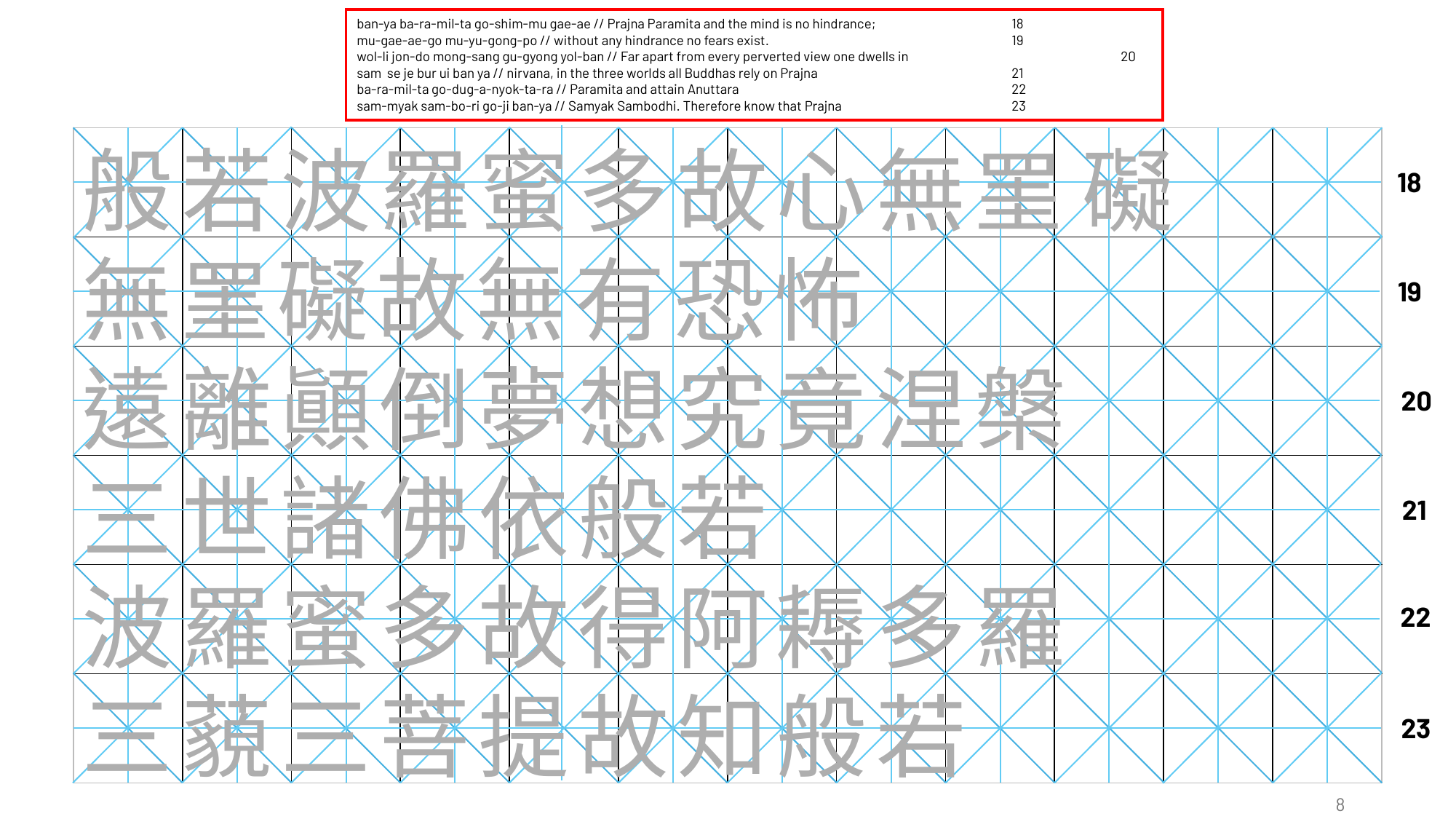

ban-ya ba-ra-mil-ta go-shim-mu gae-ae // Prajna Paramita and the mind is no hindrance;		18
mu-gae-ae-go mu-yu-gong-po // without any hindrance no fears exist.			19
wol-li jon-do mong-sang gu-gyong yol-ban // Far apart from every perverted view one dwells in		20
sam  se je bur ui ban ya // nirvana, in the three worlds all Buddhas rely on Prajna		21
ba-ra-mil-ta go-dug-a-nyok-ta-ra // Paramita and attain Anuttara			22
sam-myak sam-bo-ri go-ji ban-ya // Samyak Sambodhi. Therefore know that Prajna		23
|  |  |  |  |  |  |  |  |  |  |  |  |
| --- | --- | --- | --- | --- | --- | --- | --- | --- | --- | --- | --- |
|  |  |  |  |  |  |  |  |  |  |  |  |
|  |  |  |  |  |  |  |  |  |  |  |  |
|  |  |  |  |  |  |  |  |  |  |  |  |
|  |  |  |  |  |  |  |  |  |  |  |  |
|  |  |  |  |  |  |  |  |  |  |  |  |

般 若 波 羅 蜜 多 故 心 無 罣 礙
無 罣 礙 故 無 有 恐 怖
遠 離 顚 倒 夢 想 究 竟 涅 槃
三 世 諸 佛 依 般 若
波 羅 蜜 多 故 得 阿 耨 多 羅
三 藐 三 菩 提 故 知 般 若
18
19
20
21
22
23
8